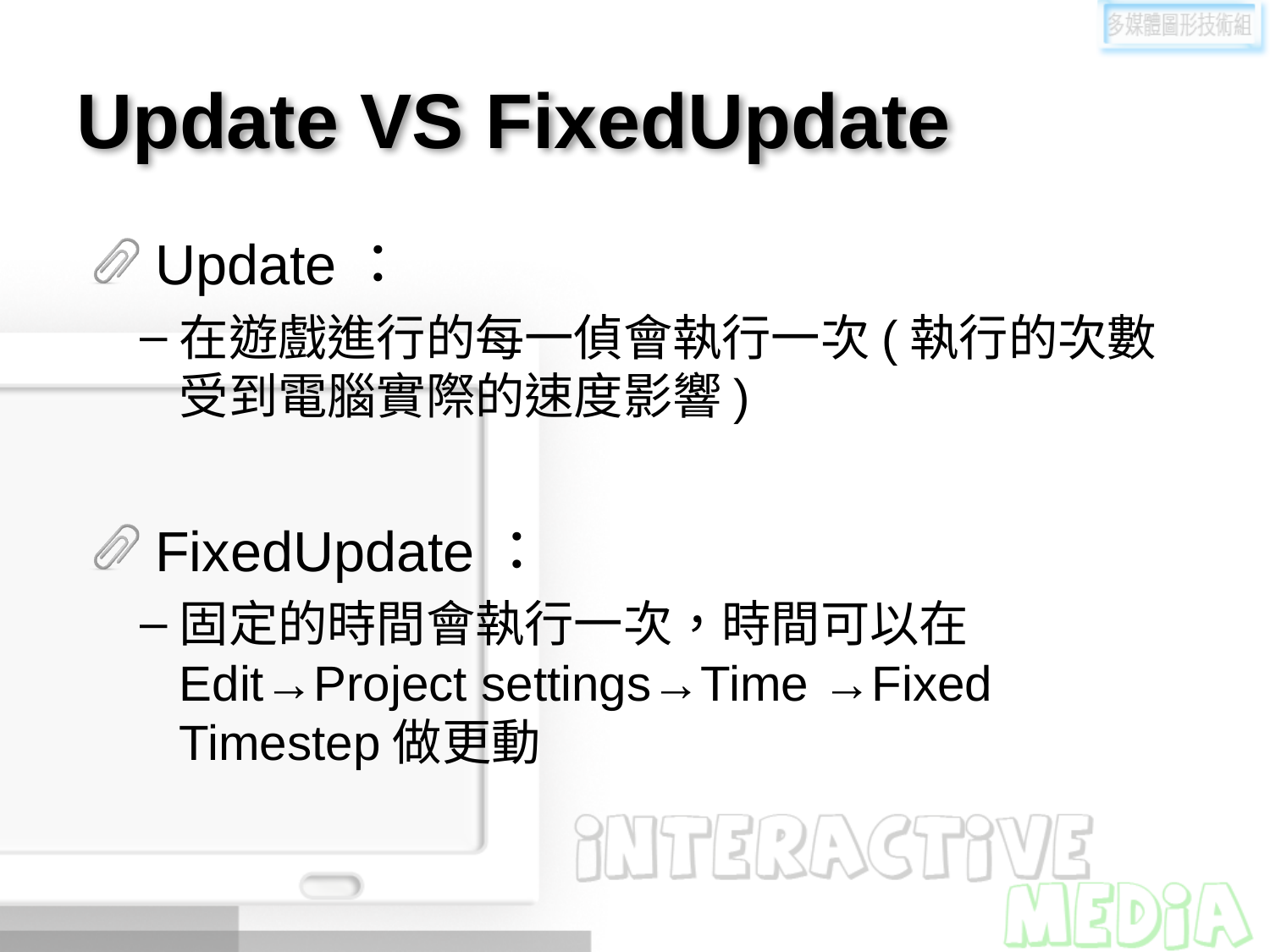

# Update VS FixedUpdate
Update：
在遊戲進行的每一偵會執行一次(執行的次數受到電腦實際的速度影響)

FixedUpdate：
固定的時間會執行一次，時間可以在Edit→Project settings→Time →Fixed Timestep做更動